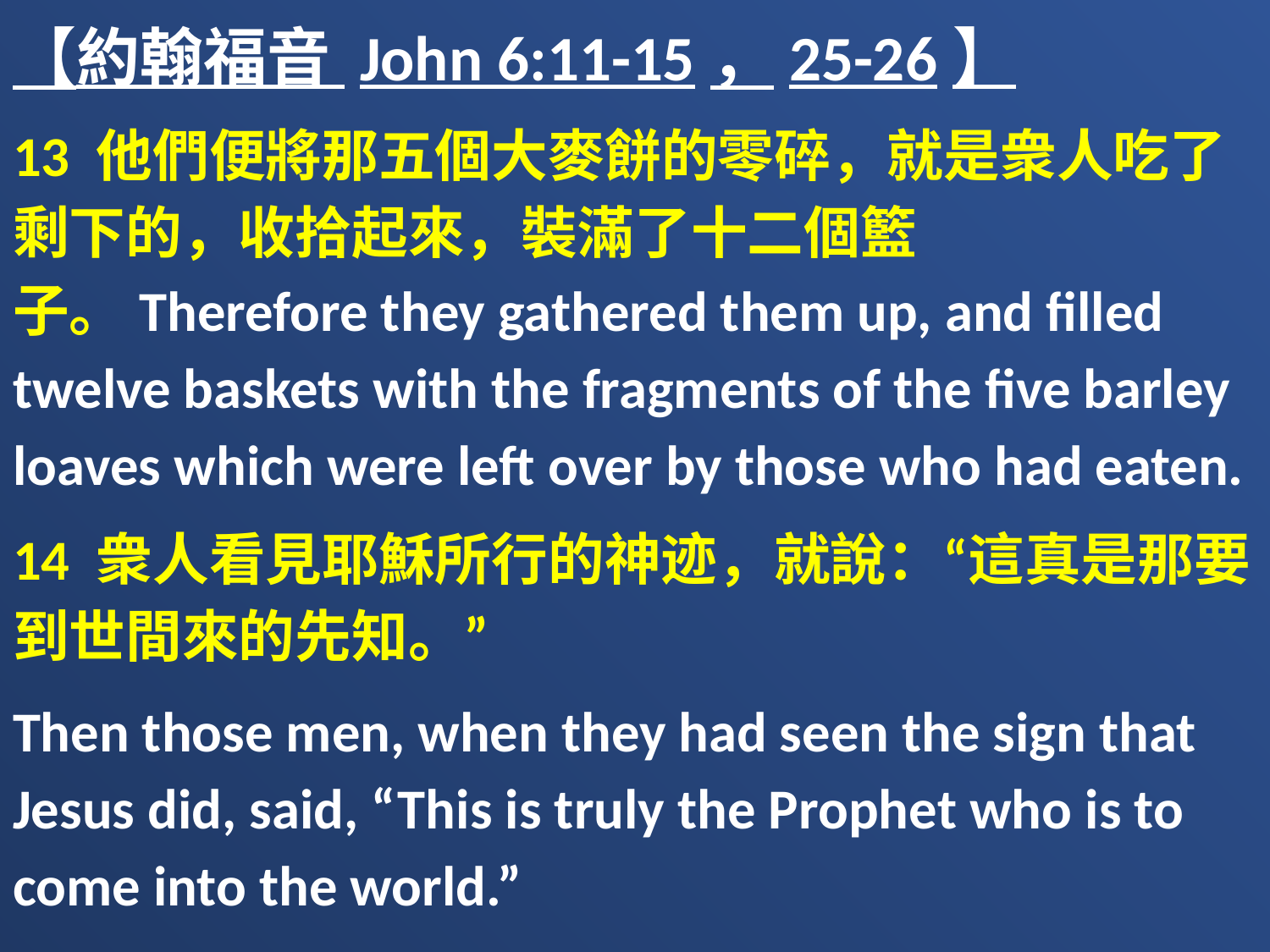

【約翰福音 John 6:11-15，25-26】
13 他們便將那五個大麥餅的零碎，就是衆人吃了剩下的，收拾起來，裝滿了十二個籃子。Therefore they gathered them up, and filled twelve baskets with the fragments of the five barley loaves which were left over by those who had eaten.
14 衆人看見耶穌所行的神迹，就說：“這真是那要到世間來的先知。”
Then those men, when they had seen the sign that Jesus did, said, “This is truly the Prophet who is to come into the world.”